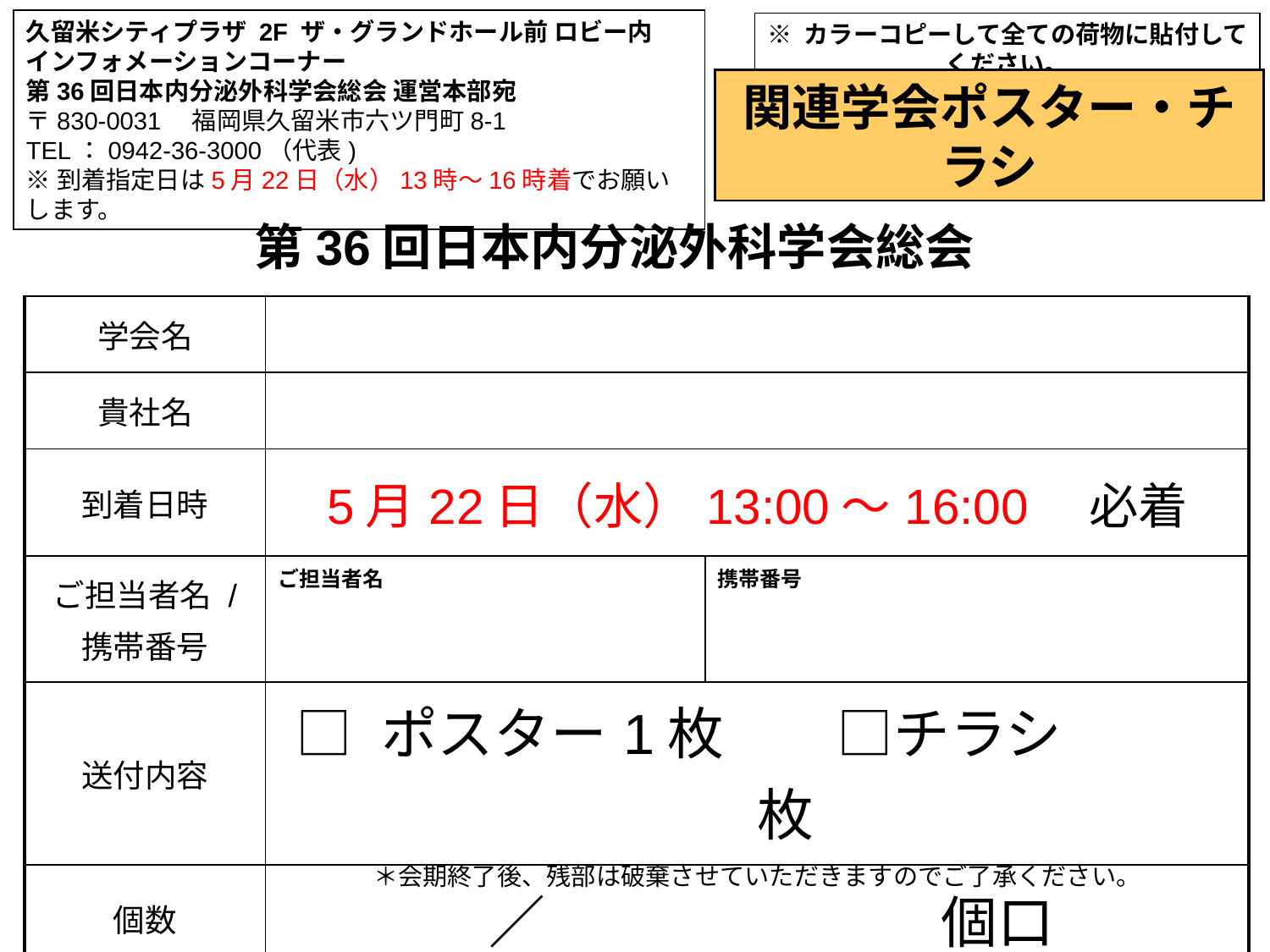

久留米シティプラザ 2F ザ・グランドホール前 ロビー内
インフォメーションコーナー
第36回日本内分泌外科学会総会 運営本部宛
〒830-0031　福岡県久留米市六ツ門町8-1
TEL：0942-36-3000（代表)
※到着指定日は5月22日（水）13時～16時着でお願いします。
※ カラーコピーして全ての荷物に貼付してください。
関連学会ポスター・チラシ
第36回日本内分泌外科学会総会
| 学会名 |  |  |
| --- | --- | --- |
| 貴社名 |  |  |
| 到着日時 | 5月22日（水）13:00～16:00　必着 |  |
| ご担当者名 / 携帯番号 | ご担当者名 | 携帯番号 |
| 送付内容 | □ ポスター1枚　　□チラシ　　　　枚 ＊会期終了後、残部は破棄させていただきますのでご了承ください。 |  |
| 個数 | ／　　　　　　　個口 |  |